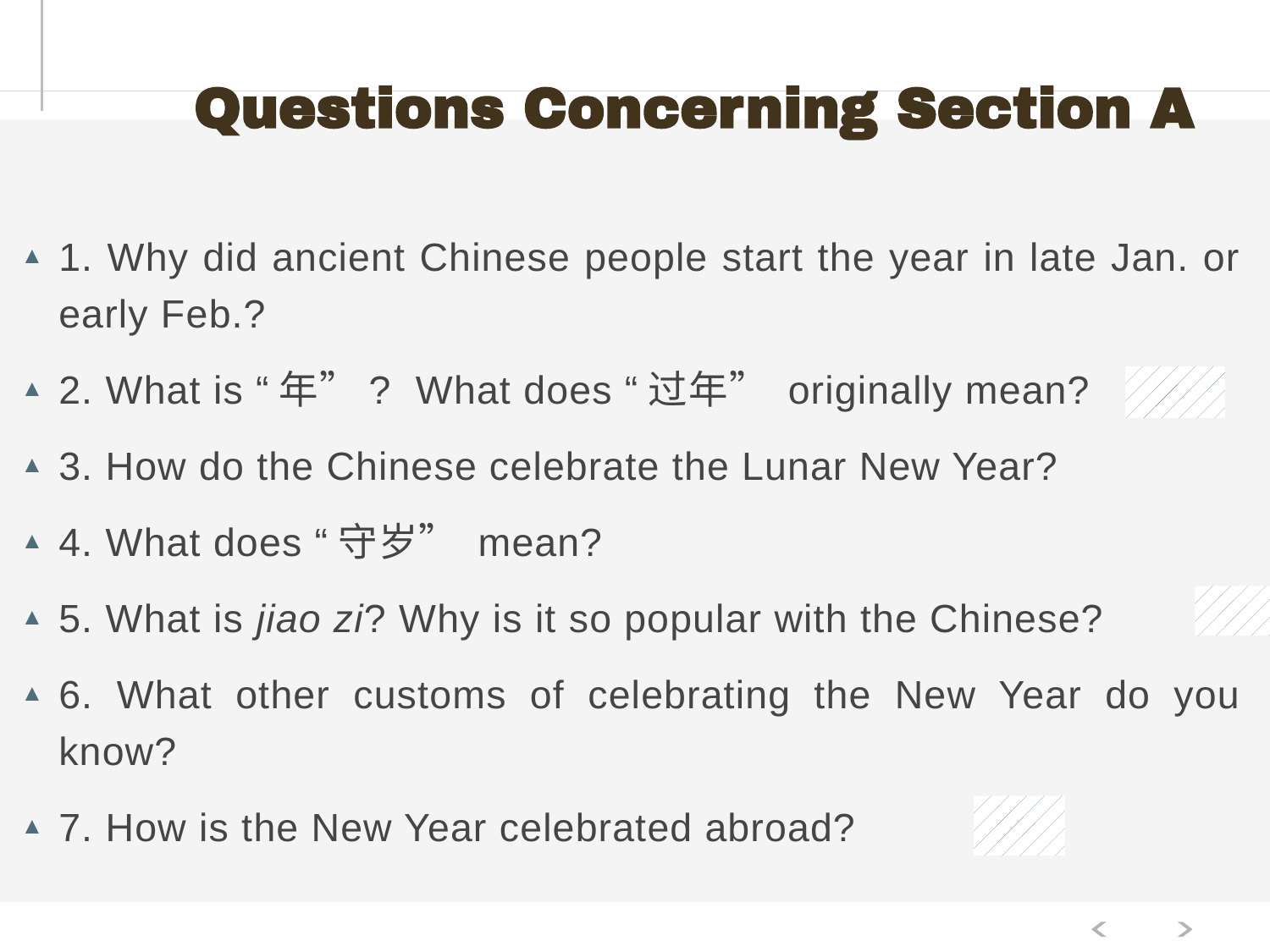

# Questions Concerning Section A
1. Why did ancient Chinese people start the year in late Jan. or early Feb.?
2. What is “年”?  What does “过年” originally mean?
3. How do the Chinese celebrate the Lunar New Year?
4. What does “守岁” mean?
5. What is jiao zi? Why is it so popular with the Chinese?
6. What other customs of celebrating the New Year do you know?
7. How is the New Year celebrated abroad?